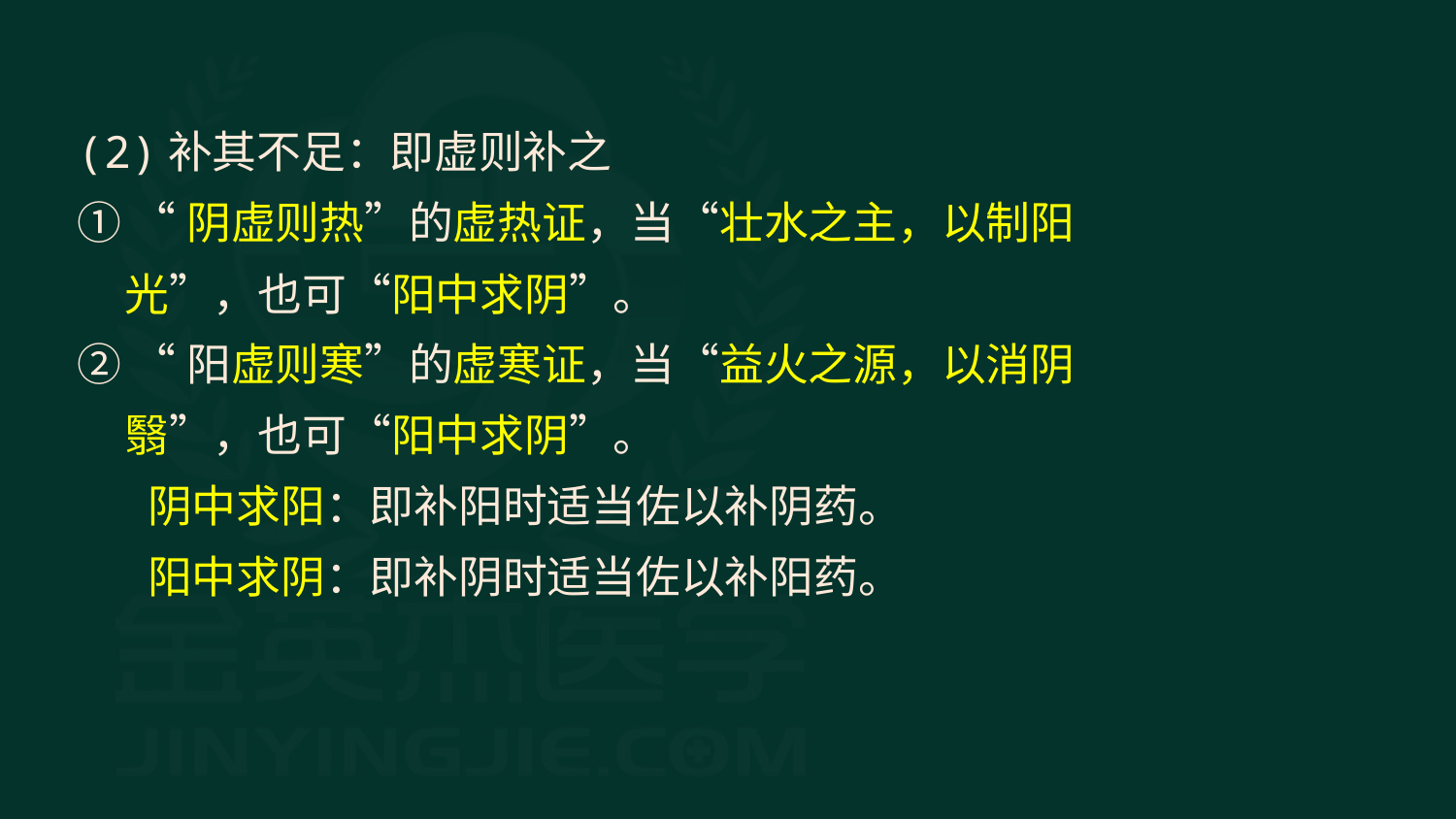

(2)补其不足：即虚则补之
① “阴虚则热”的虚热证，当“壮水之主，以制阳光”，也可“阳中求阴”。
② “阳虚则寒”的虚寒证，当“益火之源，以消阴翳”，也可“阳中求阴”。
      阴中求阳：即补阳时适当佐以补阴药。
      阳中求阴：即补阴时适当佐以补阳药。